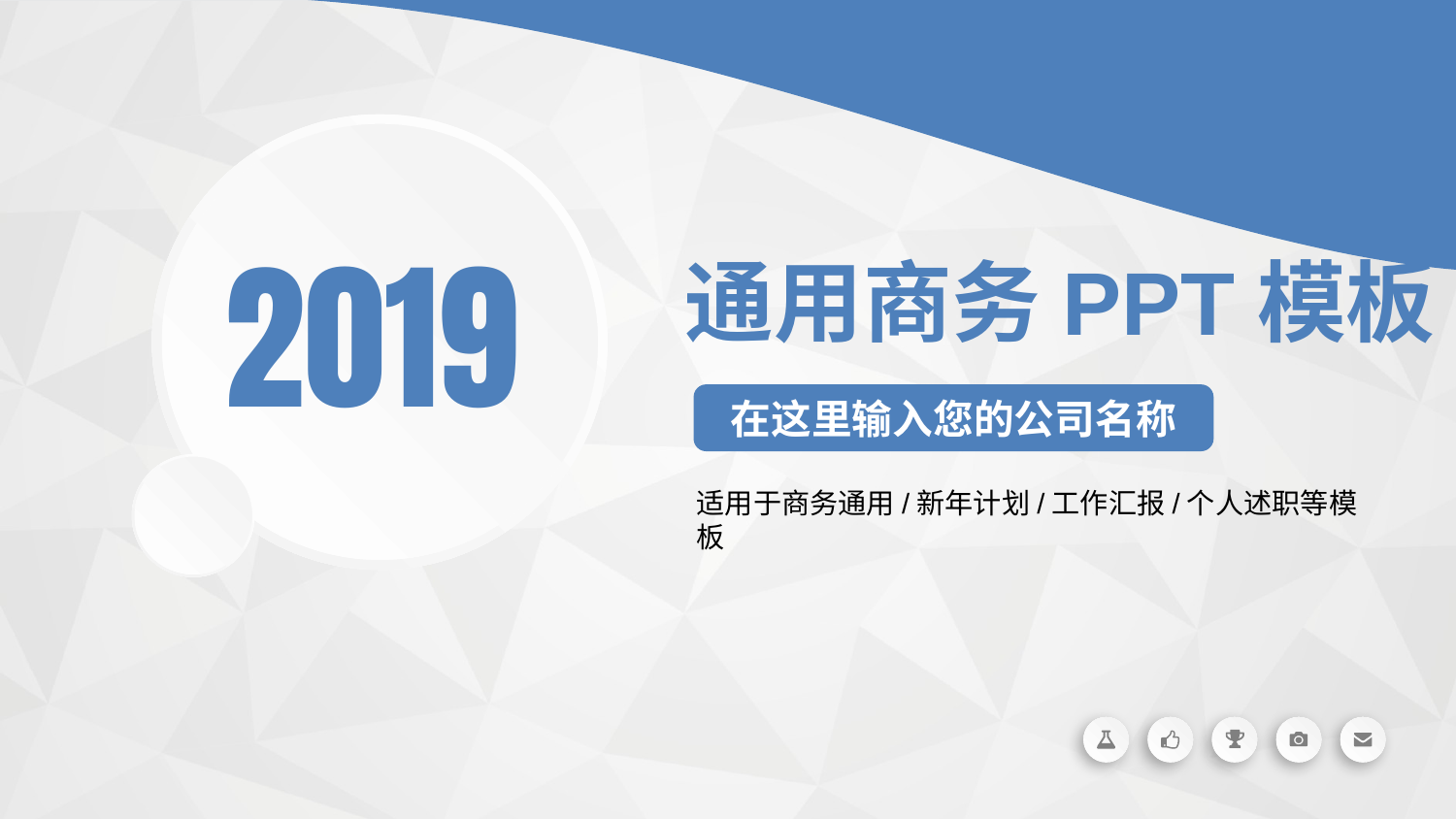

2019
通用商务PPT模板
在这里输入您的公司名称

适用于商务通用/新年计划/工作汇报/个人述职等模板